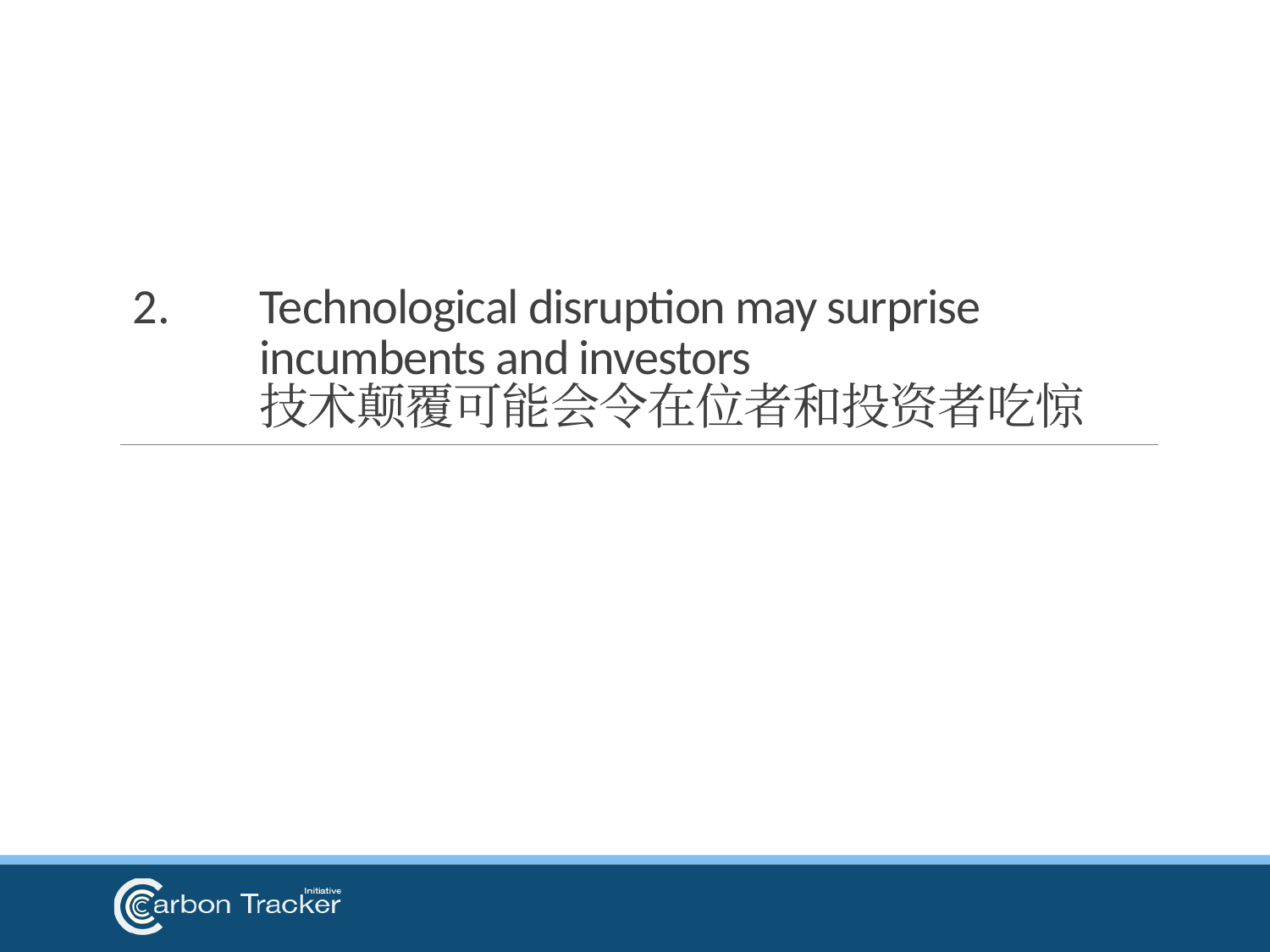

# Technological disruption may surprise incumbents and investors 技术颠覆可能会令在位者和投资者吃惊